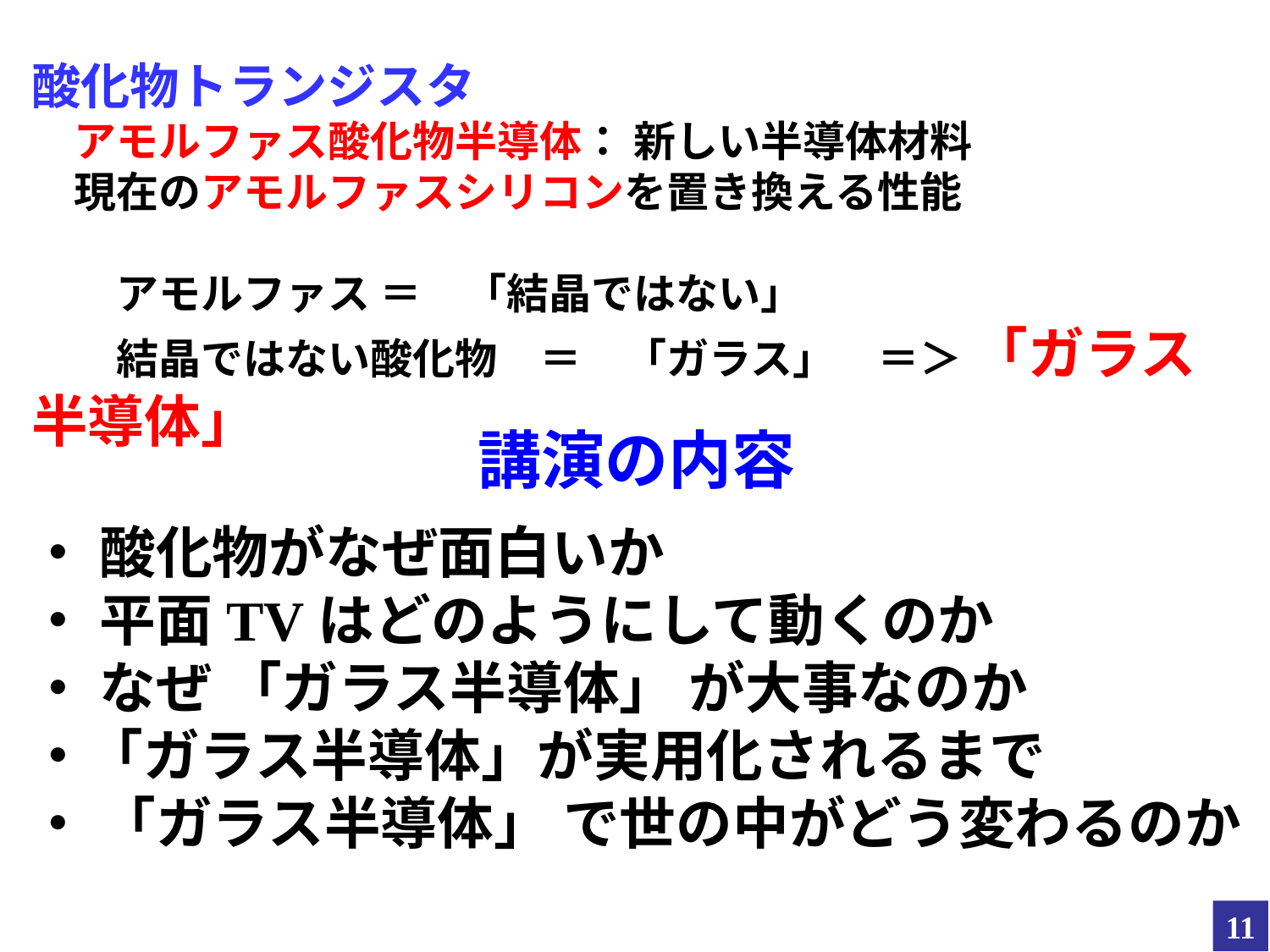

酸化物トランジスタ
　アモルファス酸化物半導体： 新しい半導体材料
　現在のアモルファスシリコンを置き換える性能

　　アモルファス ＝　「結晶ではない」
　　結晶ではない酸化物　＝　「ガラス」　＝＞ 「ガラス半導体」
# 講演の内容
・ 酸化物がなぜ面白いか
・ 平面TVはどのようにして動くのか
・ なぜ 「ガラス半導体」 が大事なのか
・「ガラス半導体」が実用化されるまで
・ 「ガラス半導体」 で世の中がどう変わるのか
11